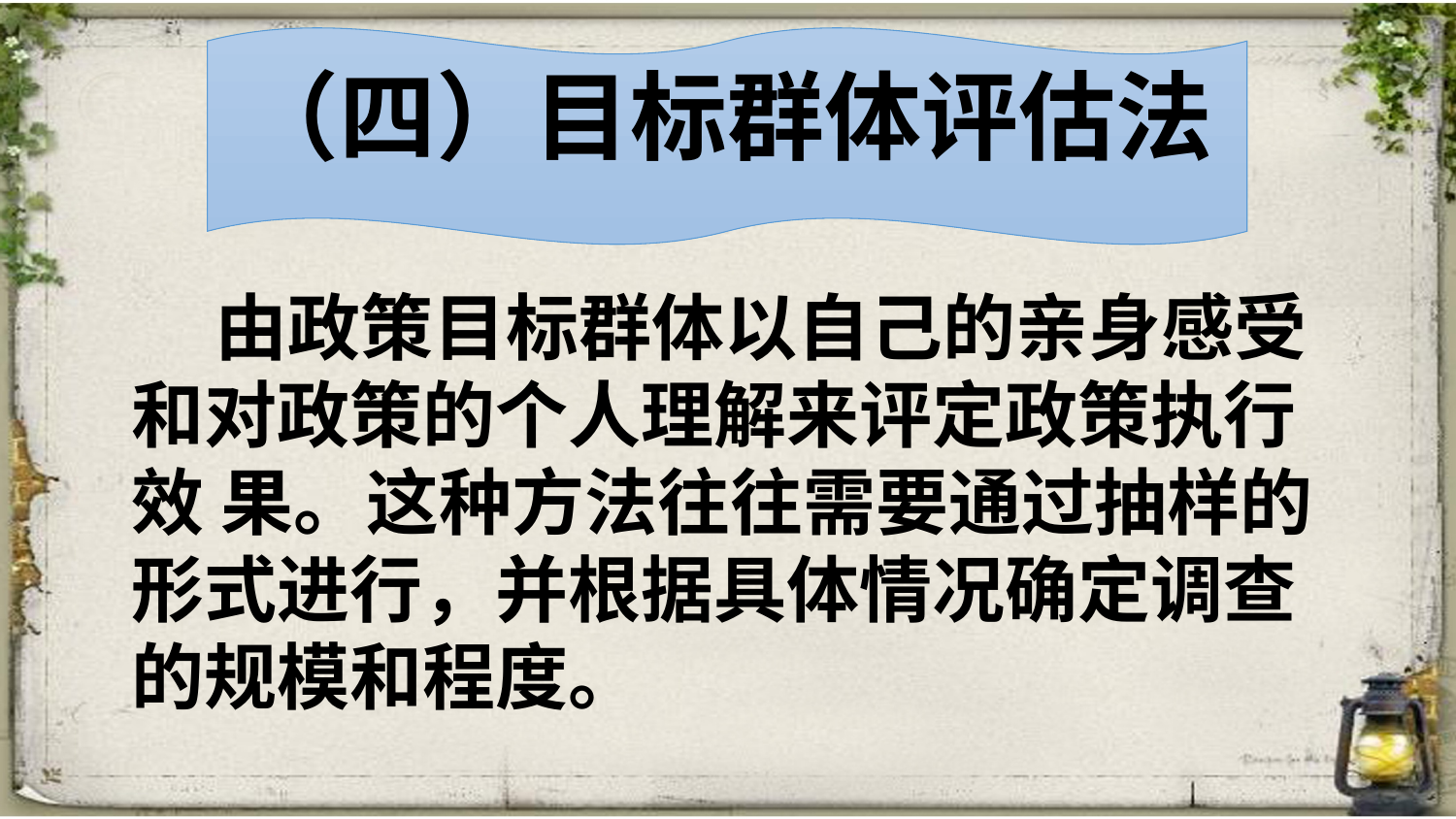

（四）目标群体评估法

    由政策目标群体以自己的亲身感受和对政策的个人理解来评定政策执行效 果。这种方法往往需要通过抽样的形式进行，并根据具体情况确定调查的规模和程度。